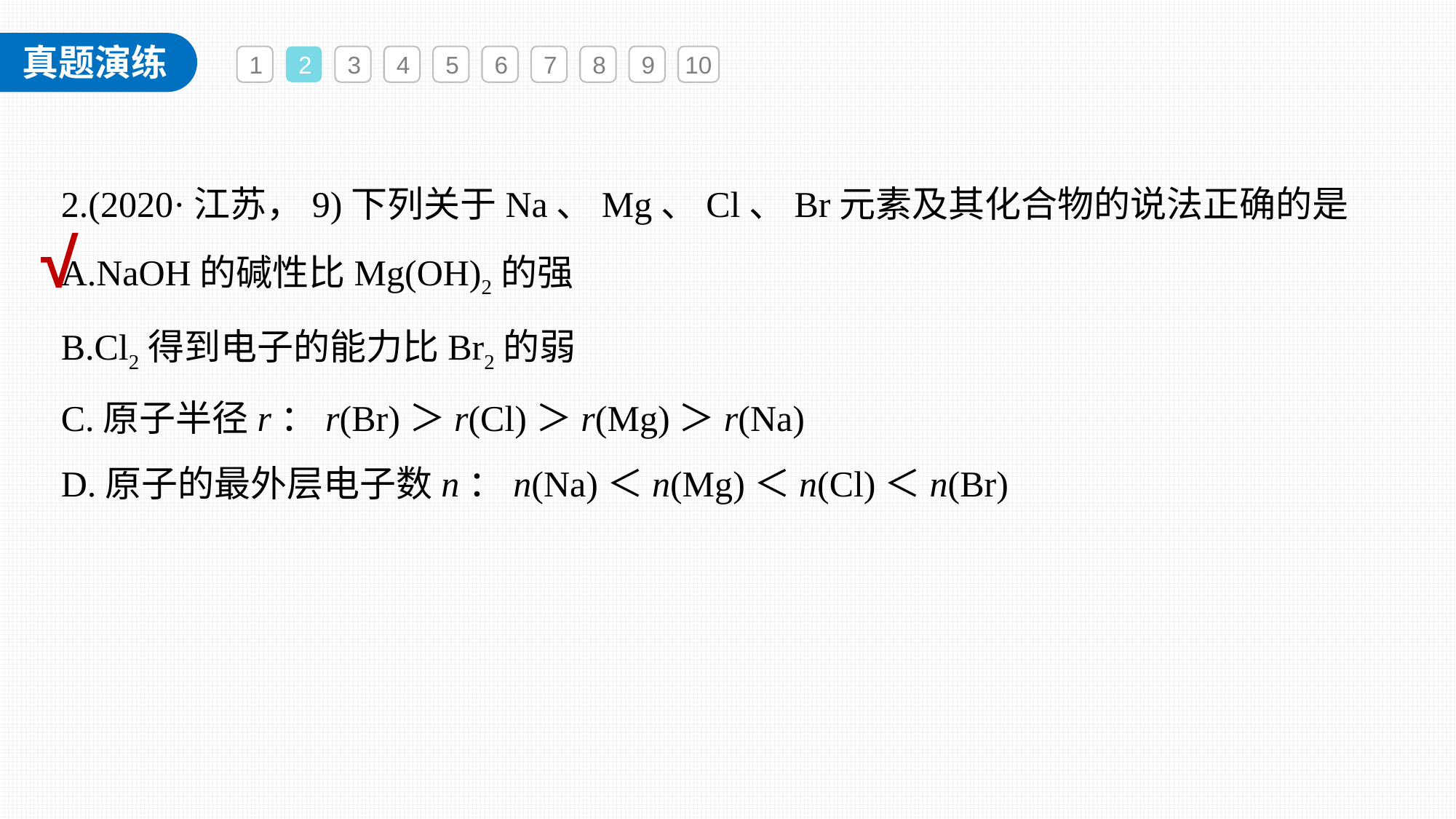

1
2
3
4
5
6
7
8
9
10
2.(2020·江苏，9)下列关于Na、Mg、Cl、Br元素及其化合物的说法正确的是
A.NaOH的碱性比Mg(OH)2的强
B.Cl2得到电子的能力比Br2的弱
C.原子半径r：r(Br)＞r(Cl)＞r(Mg)＞r(Na)
D.原子的最外层电子数n：n(Na)＜n(Mg)＜n(Cl)＜n(Br)
√